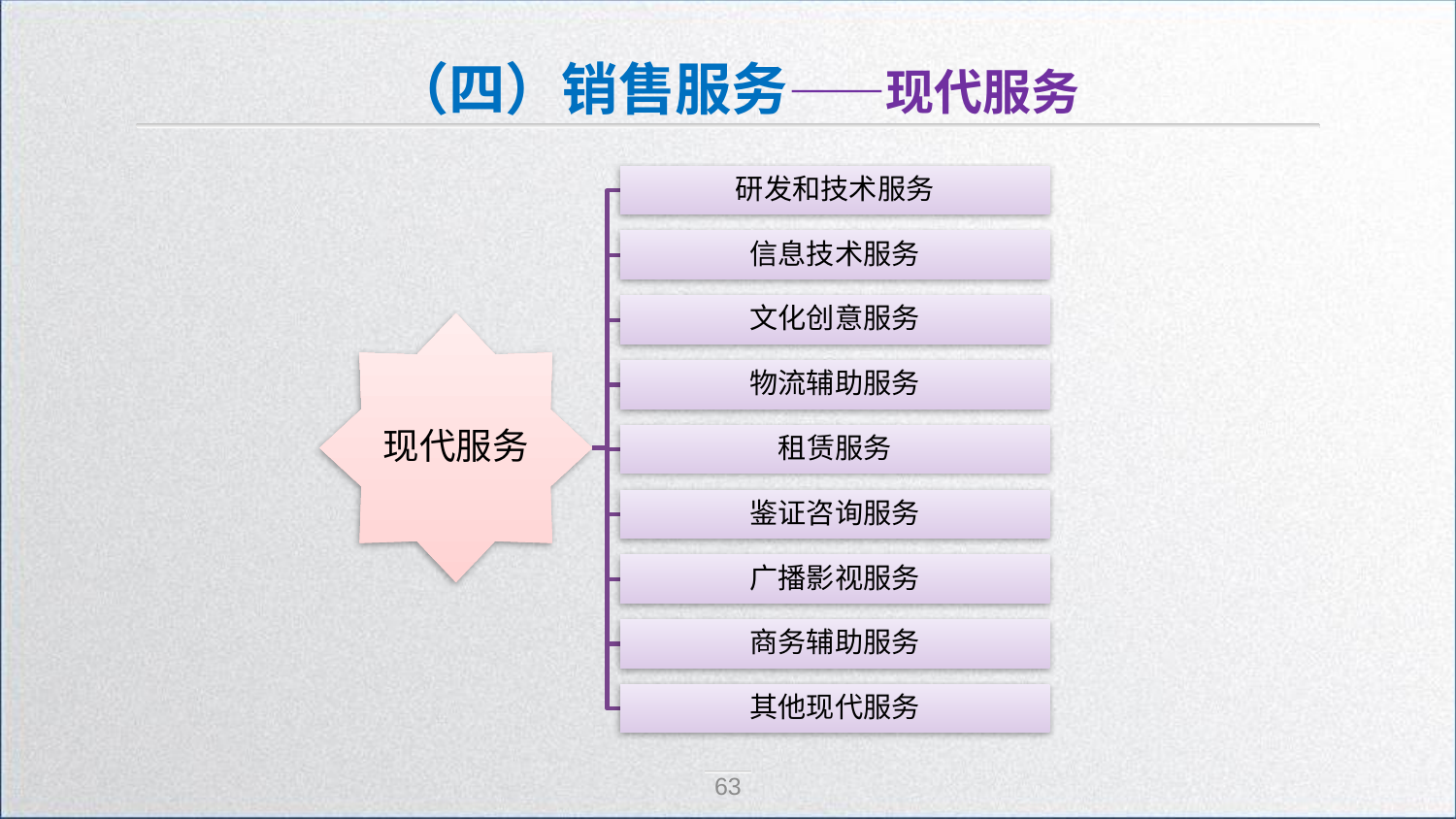

（四）销售服务——现代服务
现代服务
研发和技术服务
信息技术服务
文化创意服务
物流辅助服务
租赁服务
鉴证咨询服务
广播影视服务
商务辅助服务
其他现代服务
63